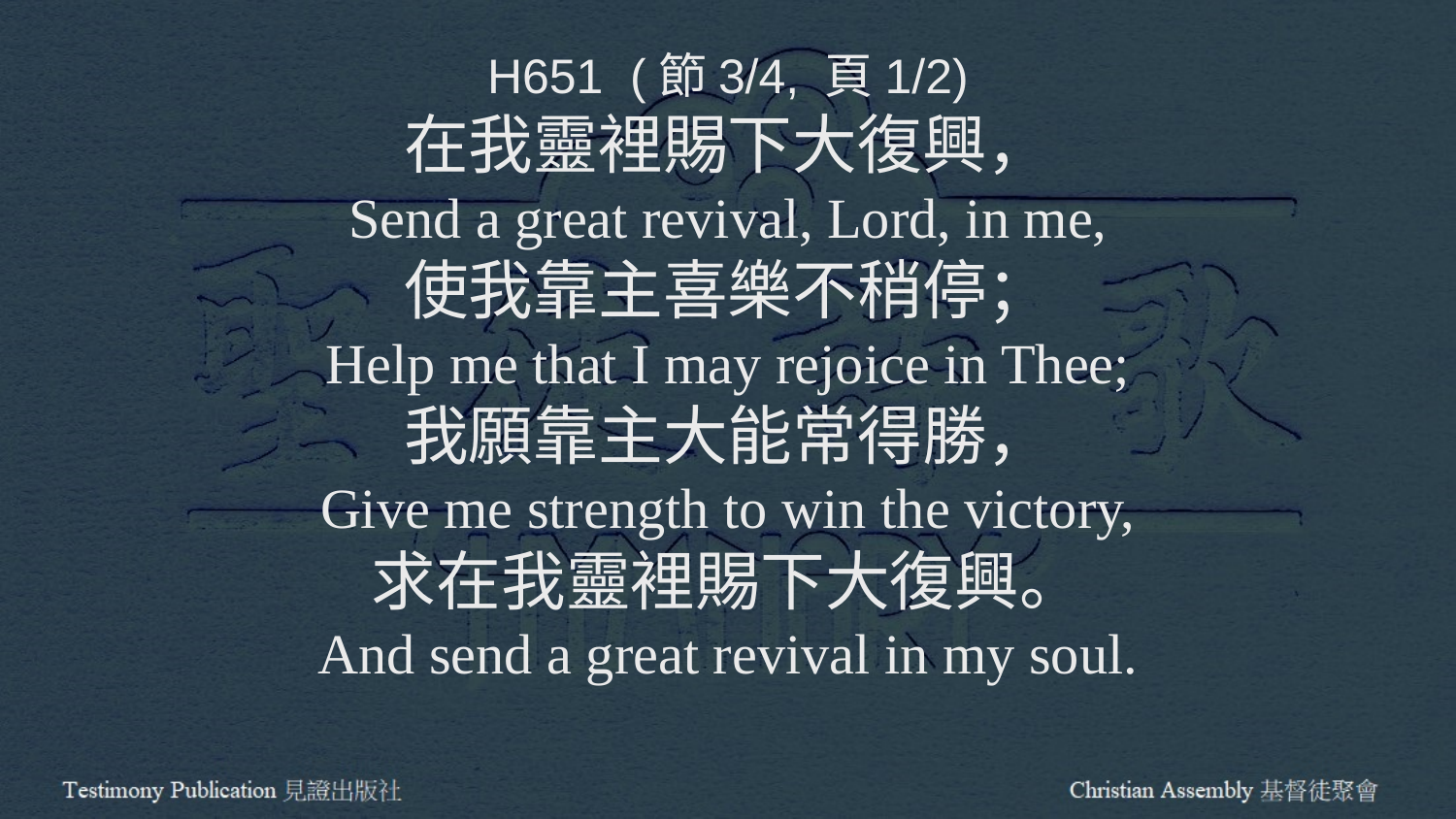

H651  (節3/4, 頁1/2)
在我靈裡賜下大復興，
Send a great revival, Lord, in me,
使我靠主喜樂不稍停；
Help me that I may rejoice in Thee;
我願靠主大能常得勝，
Give me strength to win the victory,
求在我靈裡賜下大復興。
And send a great revival in my soul.